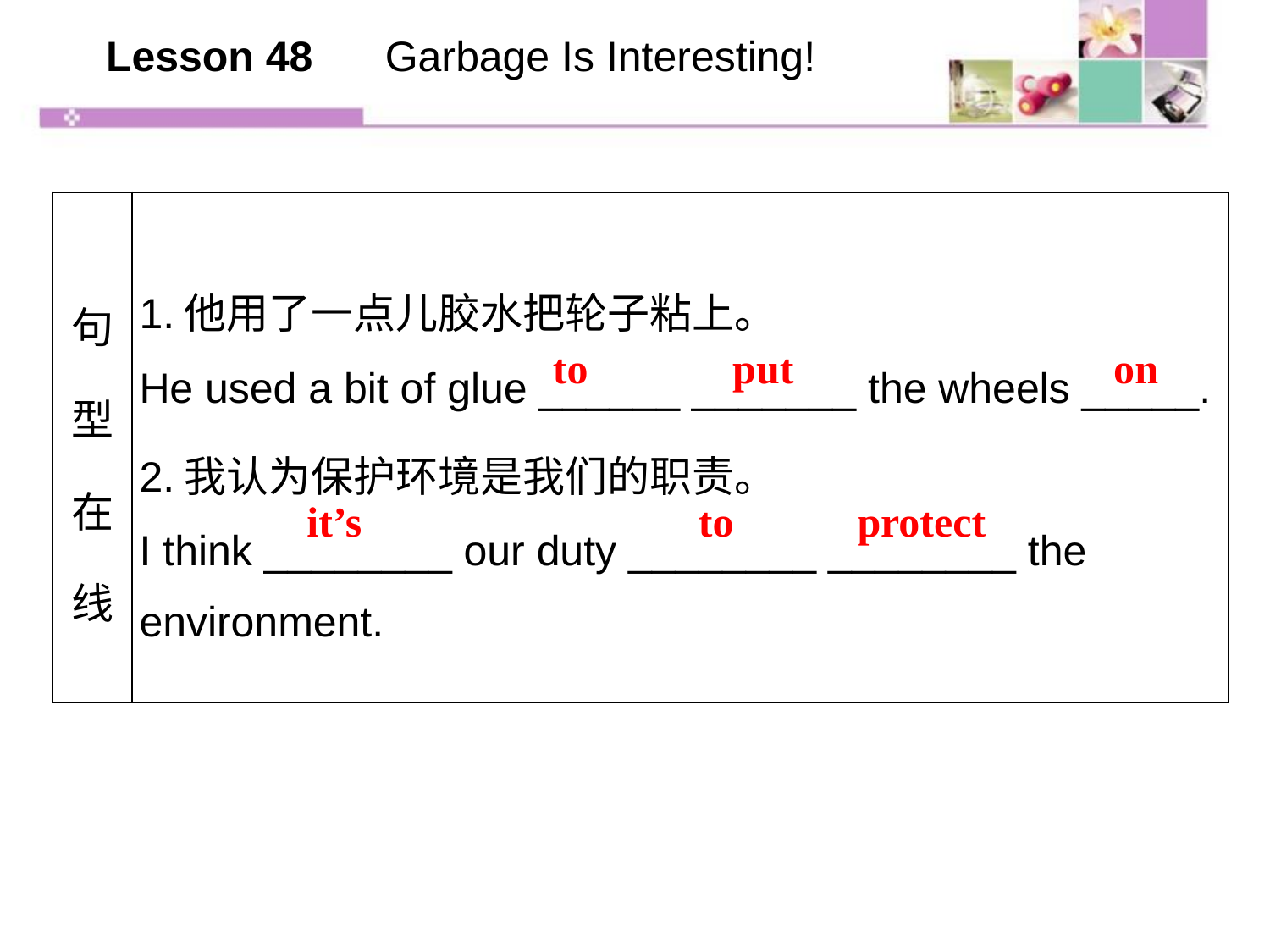

Lesson 48　 Garbage Is Interesting!
| 句型在线 | 1.他用了一点儿胶水把轮子粘上。 He used a bit of glue \_\_\_\_\_\_ \_\_\_\_\_\_\_ the wheels \_\_\_\_\_. 2.我认为保护环境是我们的职责。 I think \_\_\_\_\_\_\_\_ our duty \_\_\_\_\_\_\_\_ \_\_\_\_\_\_\_\_ the environment. |
| --- | --- |
to 	     put 			     on
it’s			 to 	    protect